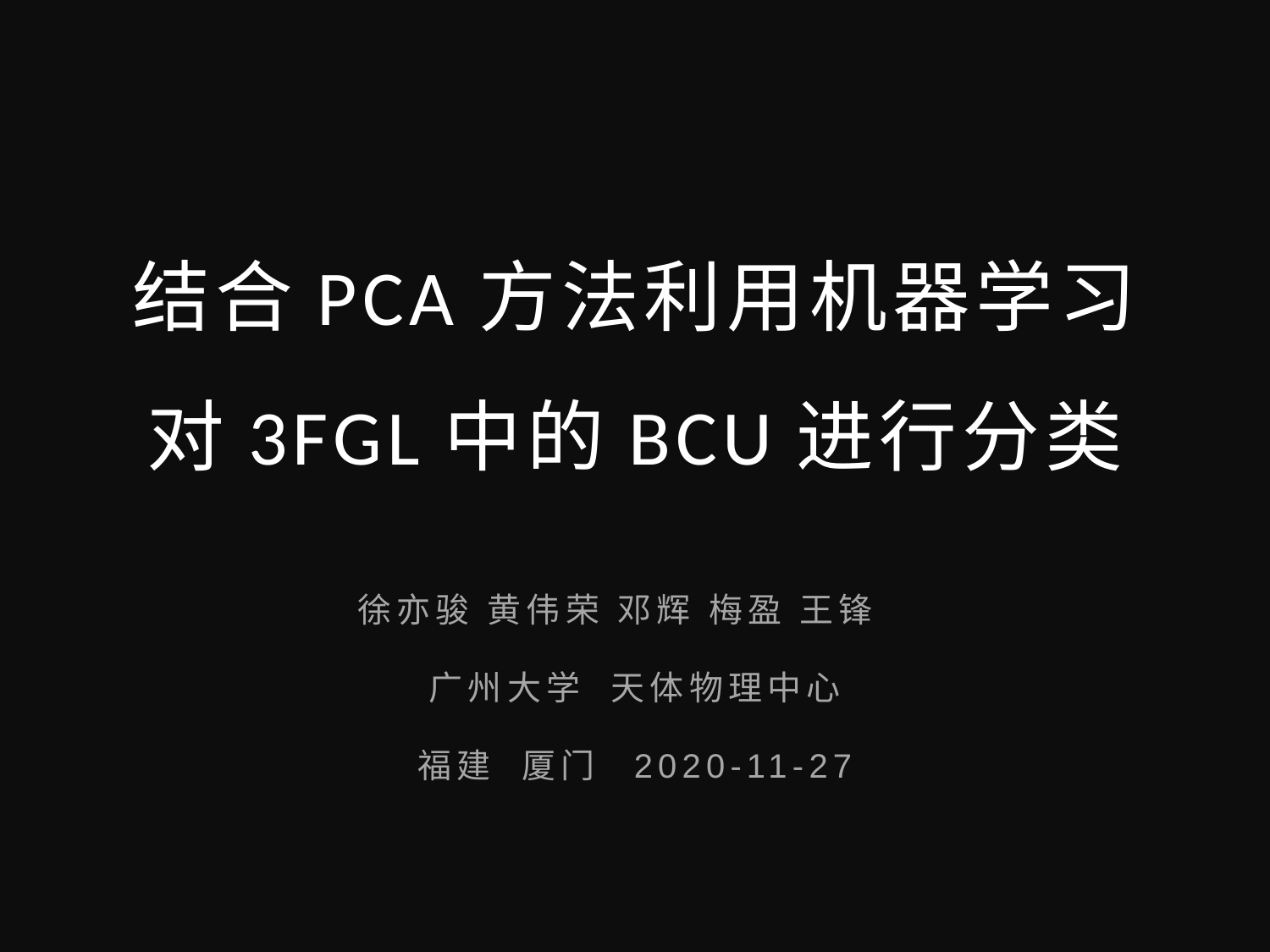

结合PCA方法利用机器学习
对3FGL中的BCU进行分类
徐亦骏 黄伟荣 邓辉 梅盈 王锋
广州大学  天体物理中心
福建  厦门  2020-11-27